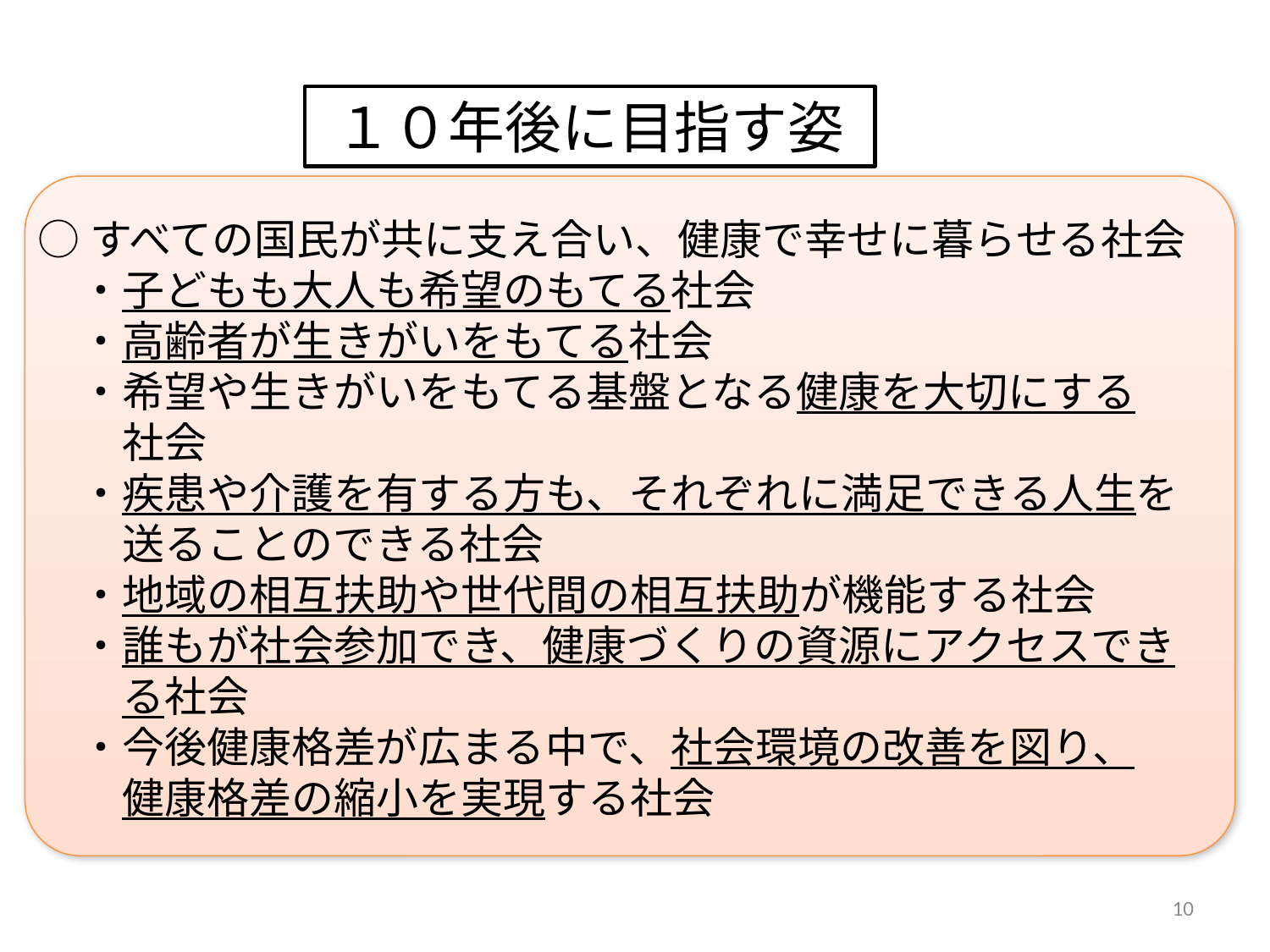

１０年後に目指す姿

○すべての国民が共に支え合い、健康で幸せに暮らせる社会
　・子どもも大人も希望のもてる社会
　・高齢者が生きがいをもてる社会
　・希望や生きがいをもてる基盤となる健康を大切にする
　　社会
　・疾患や介護を有する方も、それぞれに満足できる人生を
　　送ることのできる社会
　・地域の相互扶助や世代間の相互扶助が機能する社会
　・誰もが社会参加でき、健康づくりの資源にアクセスでき
　　る社会
　・今後健康格差が広まる中で、社会環境の改善を図り、
　　健康格差の縮小を実現する社会

10